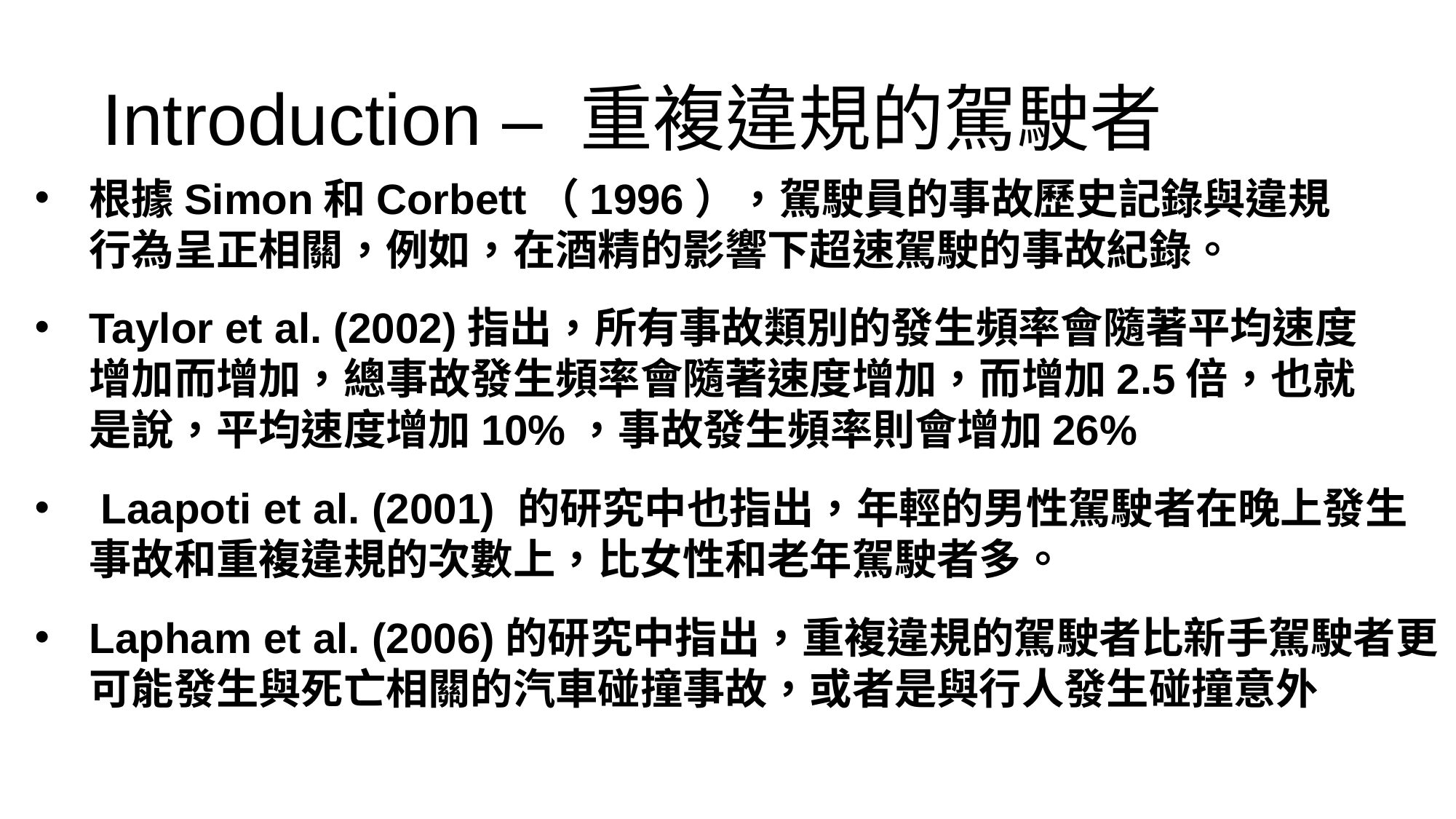

Introduction – 重複違規的駕駛者
根據Simon和Corbett（1996），駕駛員的事故歷史記錄與違規行為呈正相關，例如，在酒精的影響下超速駕駛的事故紀錄。
Taylor et al. (2002)指出，所有事故類別的發生頻率會隨著平均速度增加而增加，總事故發生頻率會隨著速度增加，而增加2.5倍，也就是說，平均速度增加10%，事故發生頻率則會增加26%
 Laapoti et al. (2001) 的研究中也指出，年輕的男性駕駛者在晚上發生事故和重複違規的次數上，比女性和老年駕駛者多。
Lapham et al. (2006)的研究中指出，重複違規的駕駛者比新手駕駛者更可能發生與死亡相關的汽車碰撞事故，或者是與行人發生碰撞意外